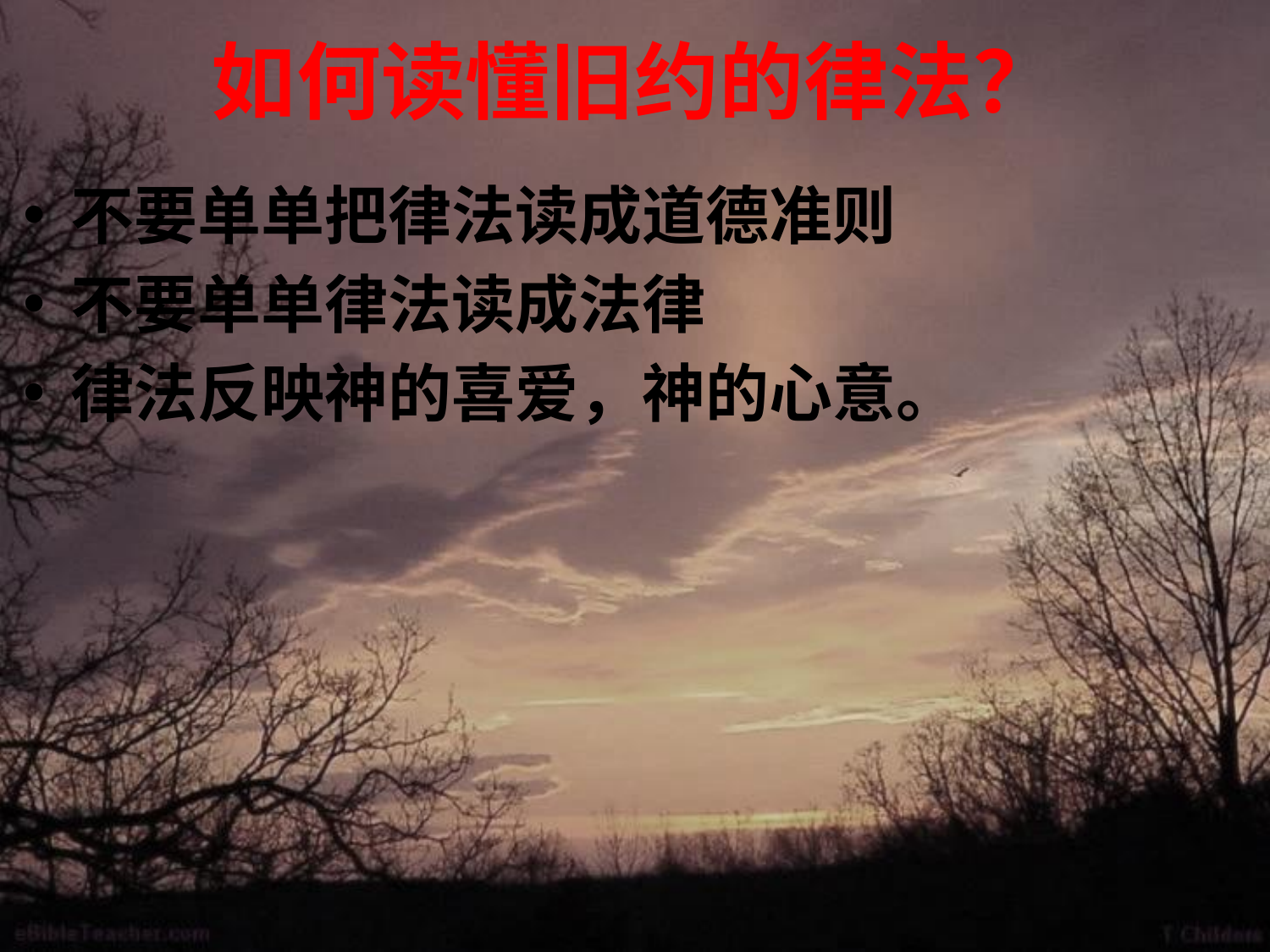

# 如何读懂旧约的律法？
不要单单把律法读成道德准则
不要单单律法读成法律
律法反映神的喜爱，神的心意。